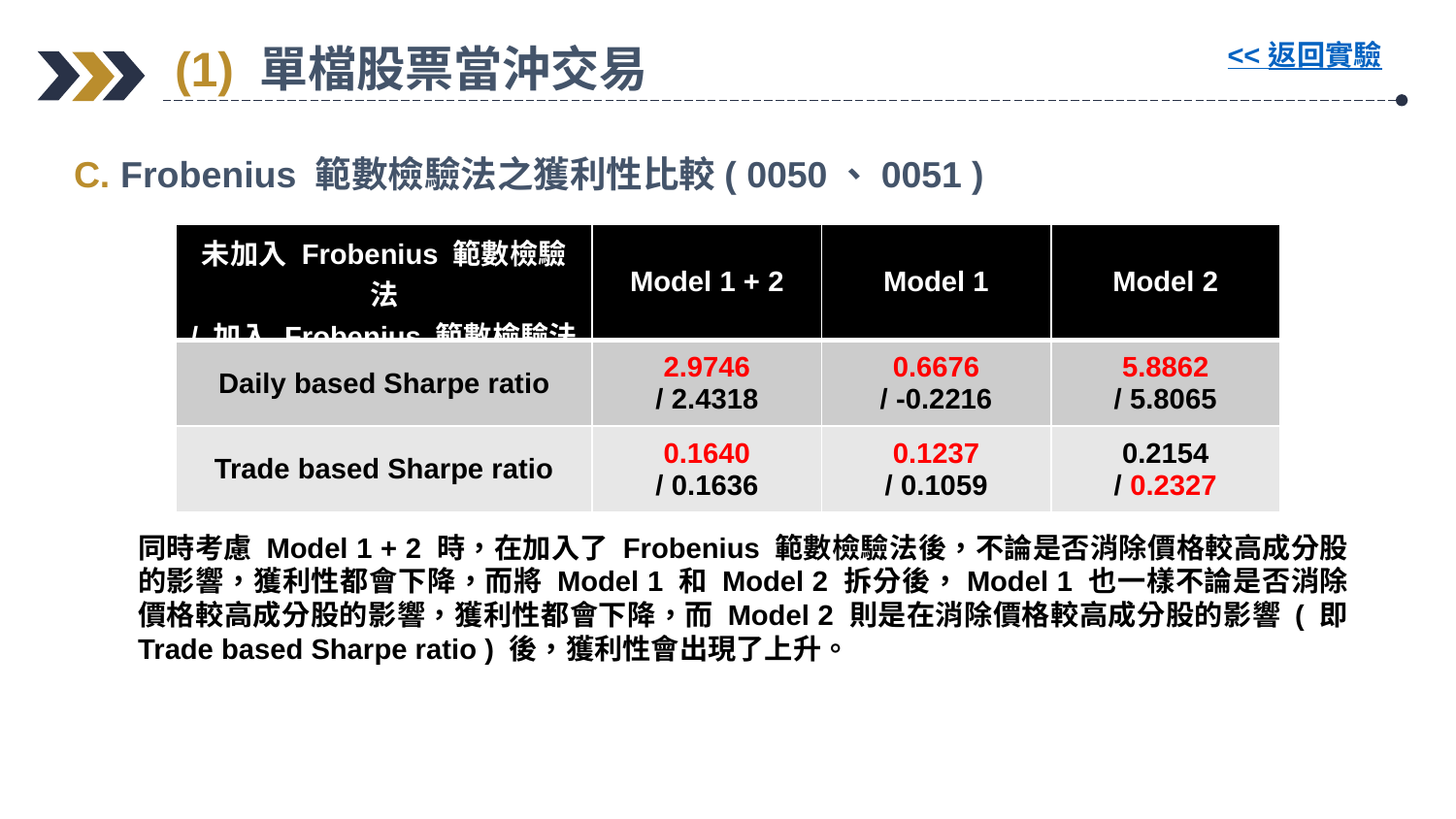

(1) 單檔股票當沖交易

<< 返回實驗
C. Frobenius 範數檢驗法之獲利性比較( 0050、0051 )
| 未加入 Frobenius 範數檢驗法 / 加入 Frobenius 範數檢驗法 | Model 1 + 2 | Model 1 | Model 2 |
| --- | --- | --- | --- |
| Daily based Sharpe ratio | 2.9746 / 2.4318 | 0.6676 / -0.2216 | 5.8862 / 5.8065 |
| Trade based Sharpe ratio | 0.1640 / 0.1636 | 0.1237 / 0.1059 | 0.2154 / 0.2327 |
同時考慮 Model 1 + 2 時，在加入了 Frobenius 範數檢驗法後，不論是否消除價格較高成分股的影響，獲利性都會下降，而將 Model 1 和 Model 2 拆分後，Model 1 也一樣不論是否消除價格較高成分股的影響，獲利性都會下降，而 Model 2 則是在消除價格較高成分股的影響 ( 即 Trade based Sharpe ratio ) 後，獲利性會出現了上升。